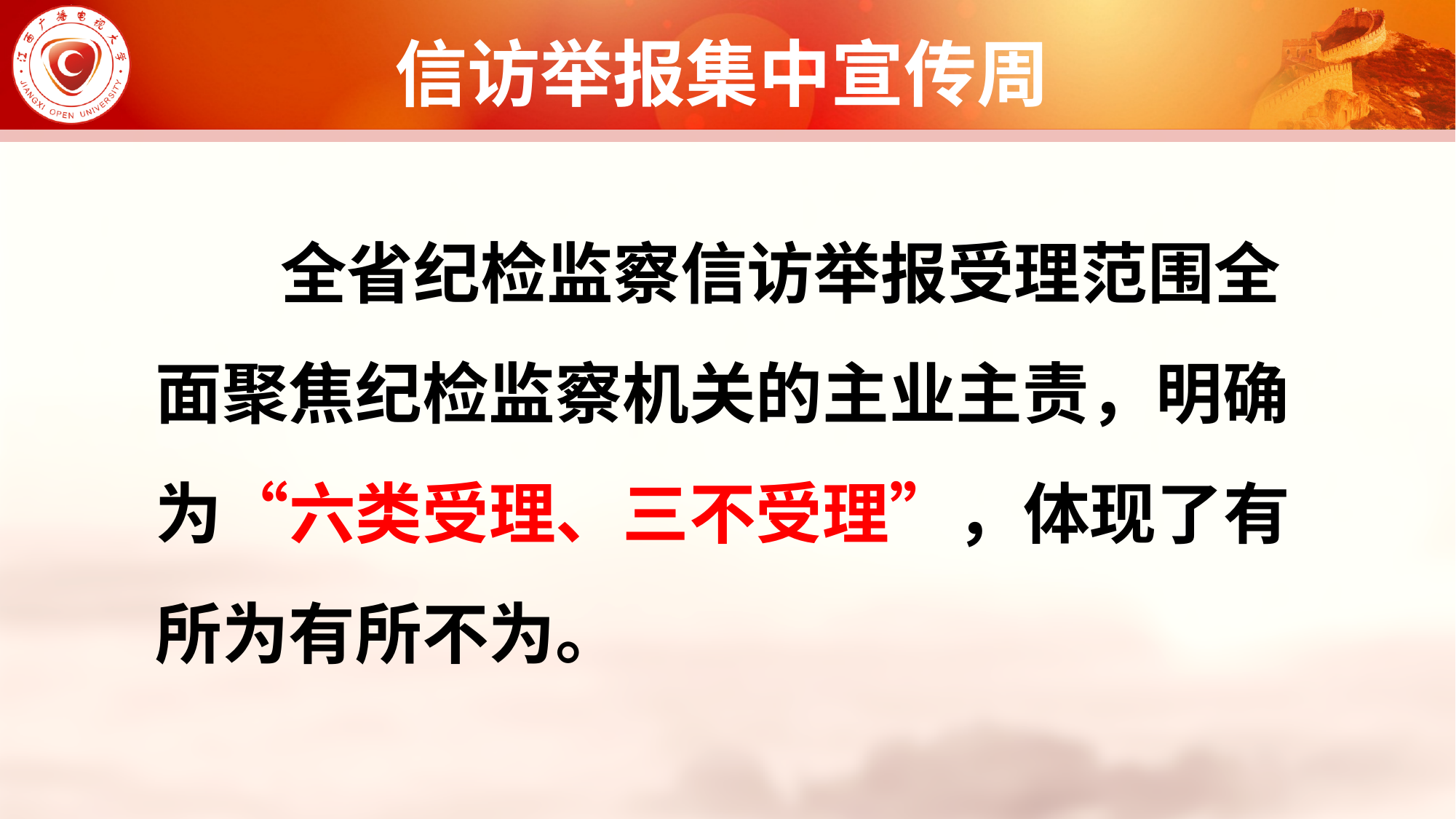

信访举报集中宣传周
    全省纪检监察信访举报受理范围全面聚焦纪检监察机关的主业主责，明确为“六类受理、三不受理”，体现了有所为有所不为。